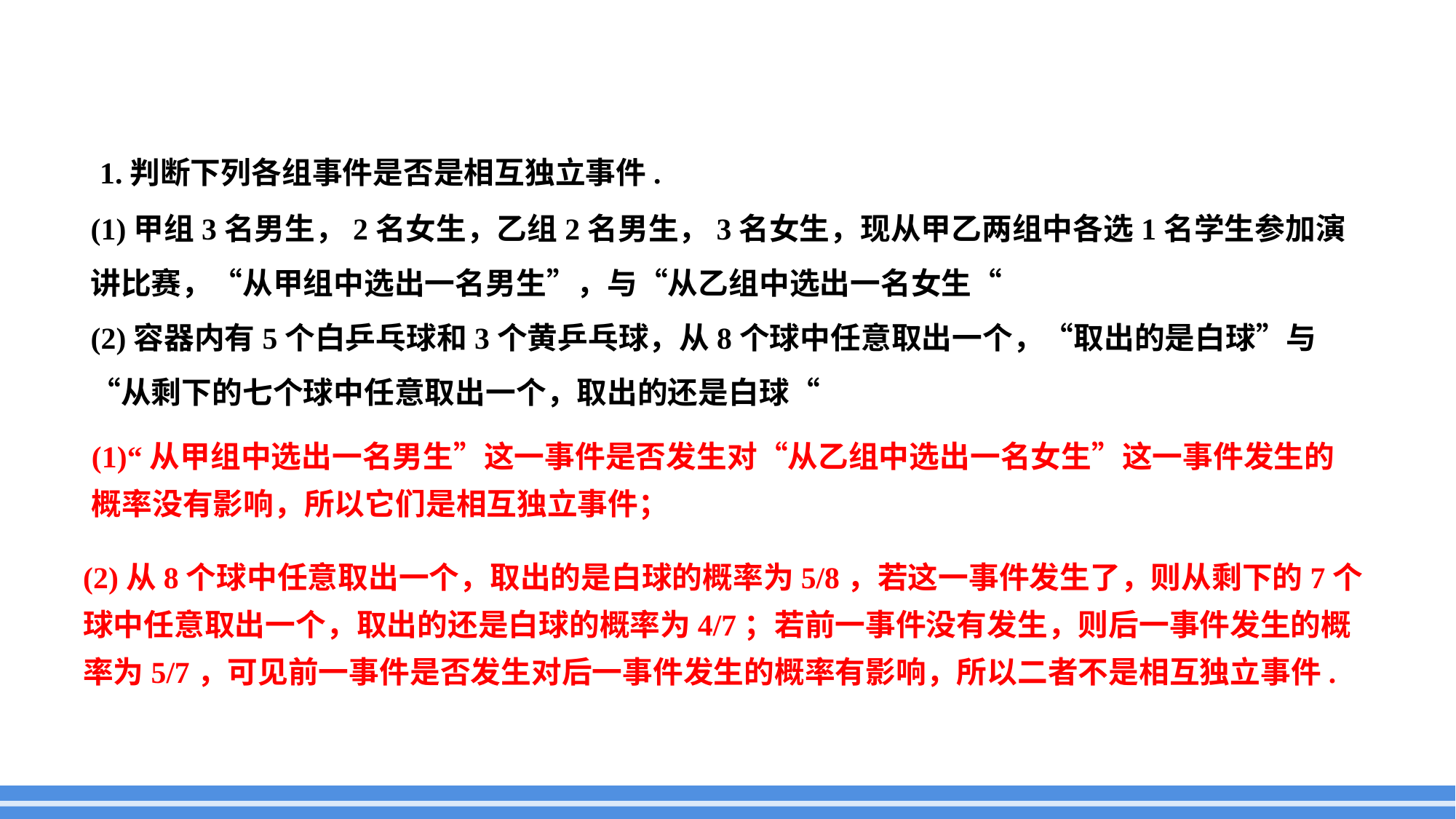

1.判断下列各组事件是否是相互独立事件.
(1)甲组3名男生，2名女生，乙组2名男生，3名女生，现从甲乙两组中各选1名学生参加演讲比赛，“从甲组中选出一名男生”，与“从乙组中选出一名女生“
(2)容器内有5个白乒乓球和3个黄乒乓球，从8个球中任意取出一个，“取出的是白球”与“从剩下的七个球中任意取出一个，取出的还是白球“
(1)“从甲组中选出一名男生”这一事件是否发生对“从乙组中选出一名女生”这一事件发生的概率没有影响，所以它们是相互独立事件；
(2)从8个球中任意取出一个，取出的是白球的概率为5/8，若这一事件发生了，则从剩下的7个球中任意取出一个，取出的还是白球的概率为4/7；若前一事件没有发生，则后一事件发生的概率为5/7，可见前一事件是否发生对后一事件发生的概率有影响，所以二者不是相互独立事件.